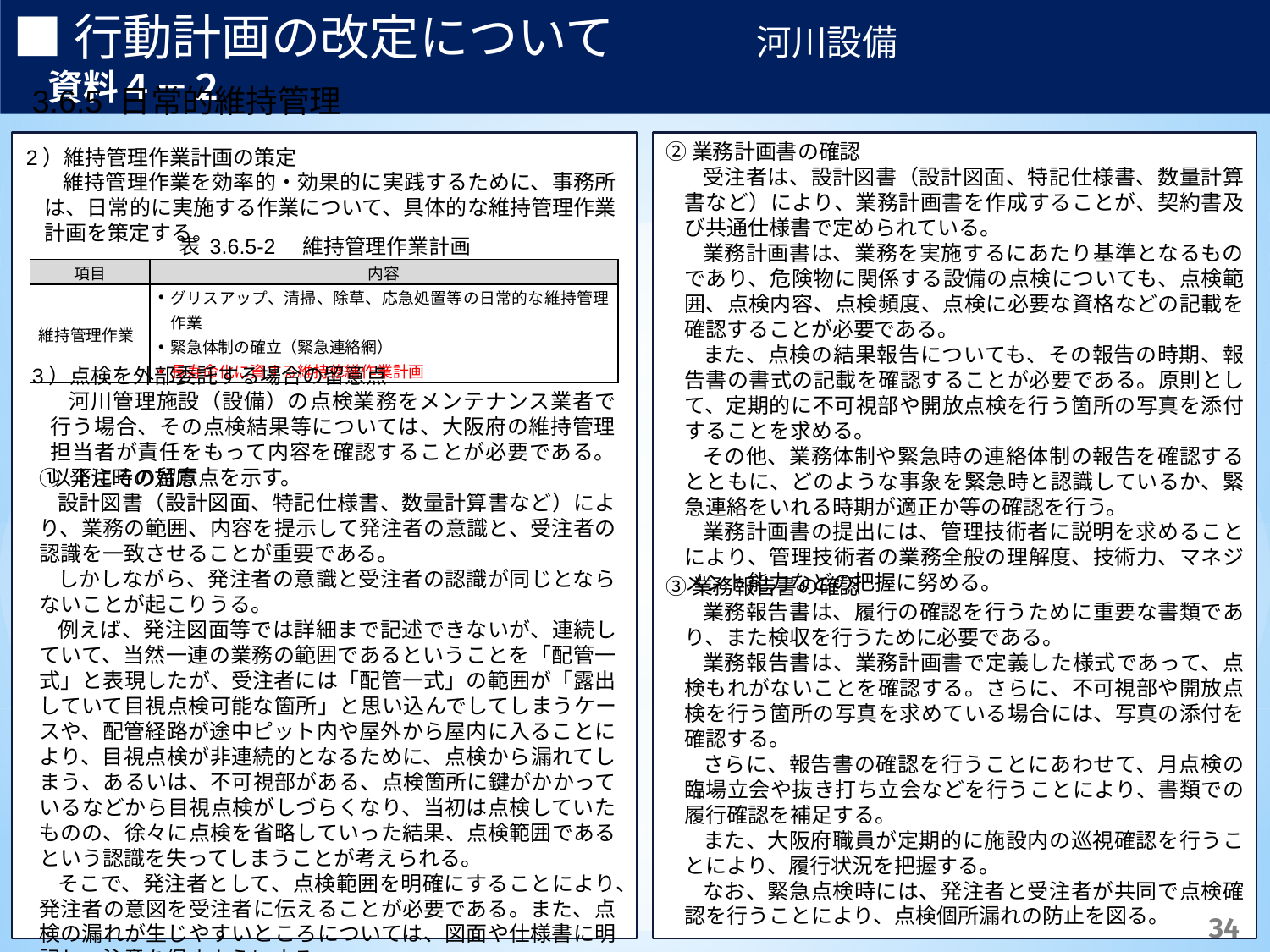

■行動計画の改定について　　　　河川設備　　　　　　　　　　　資料４－２
3.6.5 日常的維持管理
(1)　基本的な考え方
【補足】	体制は主に行っている実施主体を記載しており、これによらない場合もある。
※1	日常点検の頻度は当該路線により異なり、交通量2万台/日以上の路線では週2回、それ以外では週1回の頻度で実施。
※2	臨時的に行う緊急点検等は必要に応じて随意実施。

②業務計画書の確認
受注者は、設計図書（設計図面、特記仕様書、数量計算書など）により、業務計画書を作成することが、契約書及び共通仕様書で定められている。
業務計画書は、業務を実施するにあたり基準となるものであり、危険物に関係する設備の点検についても、点検範囲、点検内容、点検頻度、点検に必要な資格などの記載を確認することが必要である。
また、点検の結果報告についても、その報告の時期、報告書の書式の記載を確認することが必要である。原則として、定期的に不可視部や開放点検を行う箇所の写真を添付することを求める。
その他、業務体制や緊急時の連絡体制の報告を確認するとともに、どのような事象を緊急時と認識しているか、緊急連絡をいれる時期が適正か等の確認を行う。
業務計画書の提出には、管理技術者に説明を求めることにより、管理技術者の業務全般の理解度、技術力、マネジメント能力などの把握に努める。
2）維持管理作業計画の策定
維持管理作業を効率的・効果的に実践するために、事務所は、日常的に実施する作業について、具体的な維持管理作業計画を策定する。
表 3.6.5-2　維持管理作業計画
| 項目 | 内容 |
| --- | --- |
| 維持管理作業 | グリスアップ、清掃、除草、応急処置等の日常的な維持管理作業 緊急体制の確立（緊急連絡網） 長寿命化に資する維持修繕作業計画 |
3）点検を外部委託する場合の留意点
河川管理施設（設備）の点検業務をメンテナンス業者で行う場合、その点検結果等については、大阪府の維持管理担当者が責任をもって内容を確認することが必要である。以下にその留意点を示す。
① 発注時の対応
設計図書（設計図面、特記仕様書、数量計算書など）により、業務の範囲、内容を提示して発注者の意識と、受注者の認識を一致させることが重要である。
しかしながら、発注者の意識と受注者の認識が同じとならないことが起こりうる。
例えば、発注図面等では詳細まで記述できないが、連続していて、当然一連の業務の範囲であるということを「配管一式」と表現したが、受注者には「配管一式」の範囲が「露出していて目視点検可能な箇所」と思い込んでしてしまうケースや、配管経路が途中ピット内や屋外から屋内に入ることにより、目視点検が非連続的となるために、点検から漏れてしまう、あるいは、不可視部がある、点検箇所に鍵がかかっているなどから目視点検がしづらくなり、当初は点検していたものの、徐々に点検を省略していった結果、点検範囲であるという認識を失ってしまうことが考えられる。
そこで、発注者として、点検範囲を明確にすることにより、発注者の意図を受注者に伝えることが必要である。また、点検の漏れが生じやすいところについては、図面や仕様書に明記し、注意を促すようにする。
③業務報告書の確認
業務報告書は、履行の確認を行うために重要な書類であり、また検収を行うために必要である。
業務報告書は、業務計画書で定義した様式であって、点検もれがないことを確認する。さらに、不可視部や開放点検を行う箇所の写真を求めている場合には、写真の添付を確認する。
さらに、報告書の確認を行うことにあわせて、月点検の臨場立会や抜き打ち立会などを行うことにより、書類での履行確認を補足する。
また、大阪府職員が定期的に施設内の巡視確認を行うことにより、履行状況を把握する。
なお、緊急点検時には、発注者と受注者が共同で点検確認を行うことにより、点検個所漏れの防止を図る。

34